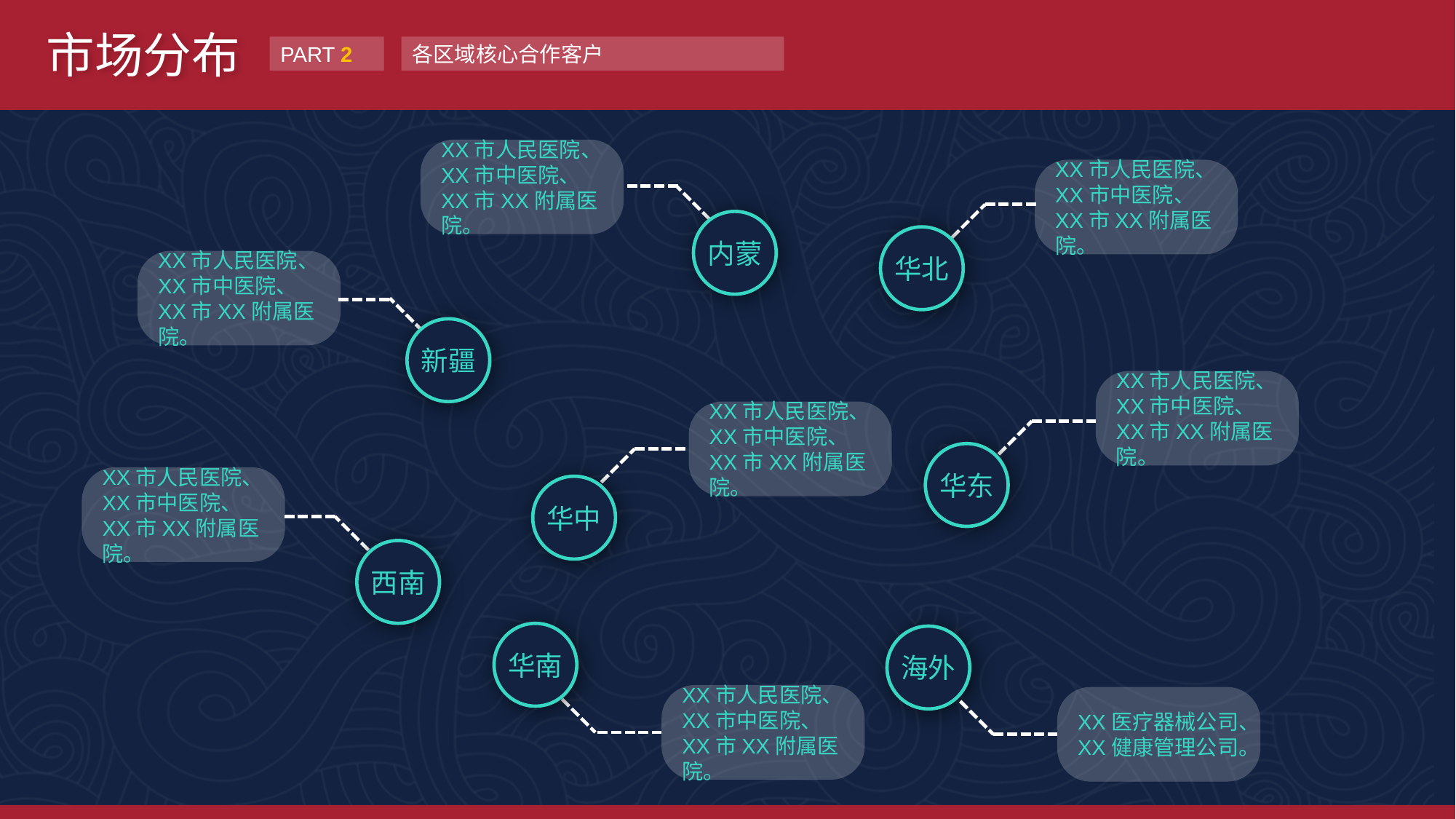

市场分布
PART 2
各区域核心合作客户
XX市人民医院、
XX市中医院、
XX市XX附属医院。

内蒙
XX市人民医院、
XX市中医院、
XX市XX附属医院。

华北
XX市人民医院、
XX市中医院、
XX市XX附属医院。

新疆
XX市人民医院、
XX市中医院、
XX市XX附属医院。
XX市人民医院、
XX市中医院、
XX市XX附属医院。

华东
XX市人民医院、
XX市中医院、
XX市XX附属医院。

华中

西南

华南

海外
XX市人民医院、
XX市中医院、
XX市XX附属医院。
XX医疗器械公司、
XX健康管理公司。